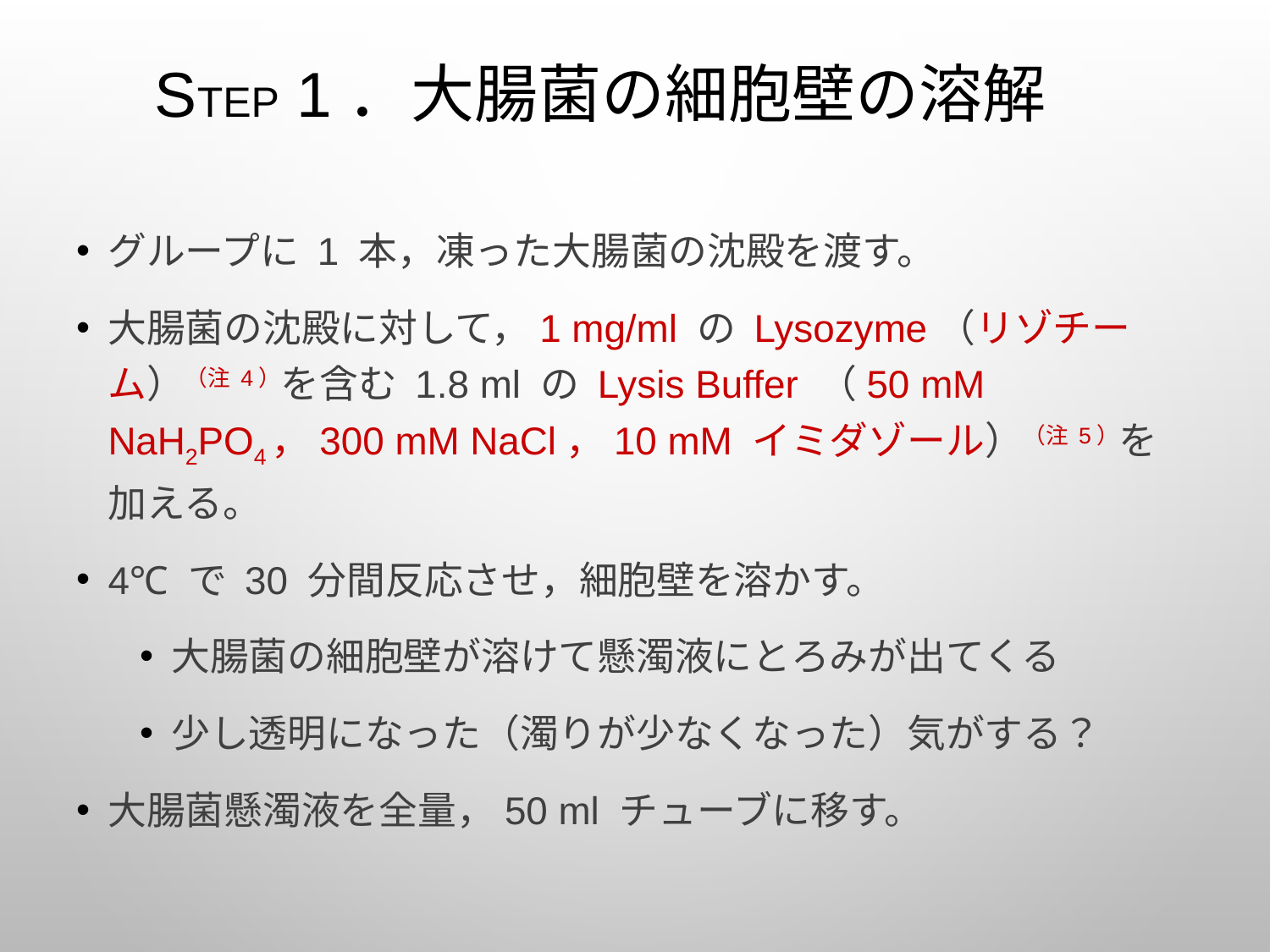

# STEP 1．大腸菌の細胞壁の溶解
グループに 1 本，凍った大腸菌の沈殿を渡す。
大腸菌の沈殿に対して，1 mg/ml の Lysozyme（リゾチーム）（注 4）を含む 1.8 ml の Lysis Buffer （50 mM NaH2PO4，300 mM NaCl，10 mM イミダゾール）（注 5）を加える。
4℃ で 30 分間反応させ，細胞壁を溶かす。
大腸菌の細胞壁が溶けて懸濁液にとろみが出てくる
少し透明になった（濁りが少なくなった）気がする？
大腸菌懸濁液を全量，50 ml チューブに移す。